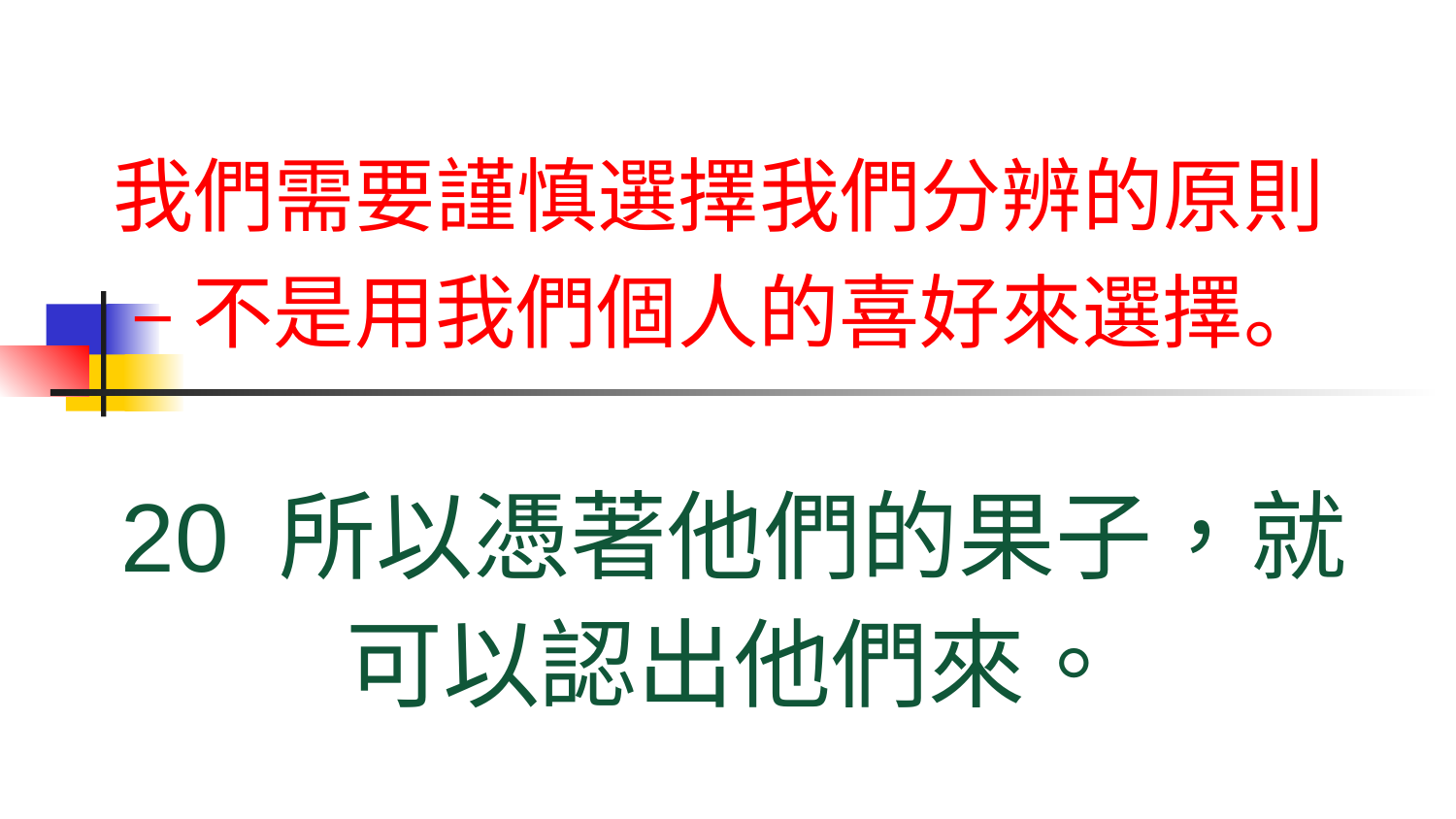

# 我們需要謹慎選擇我們分辨的原則 – 不是用我們個人的喜好來選擇。
20 所以憑著他們的果子，就可以認出他們來。